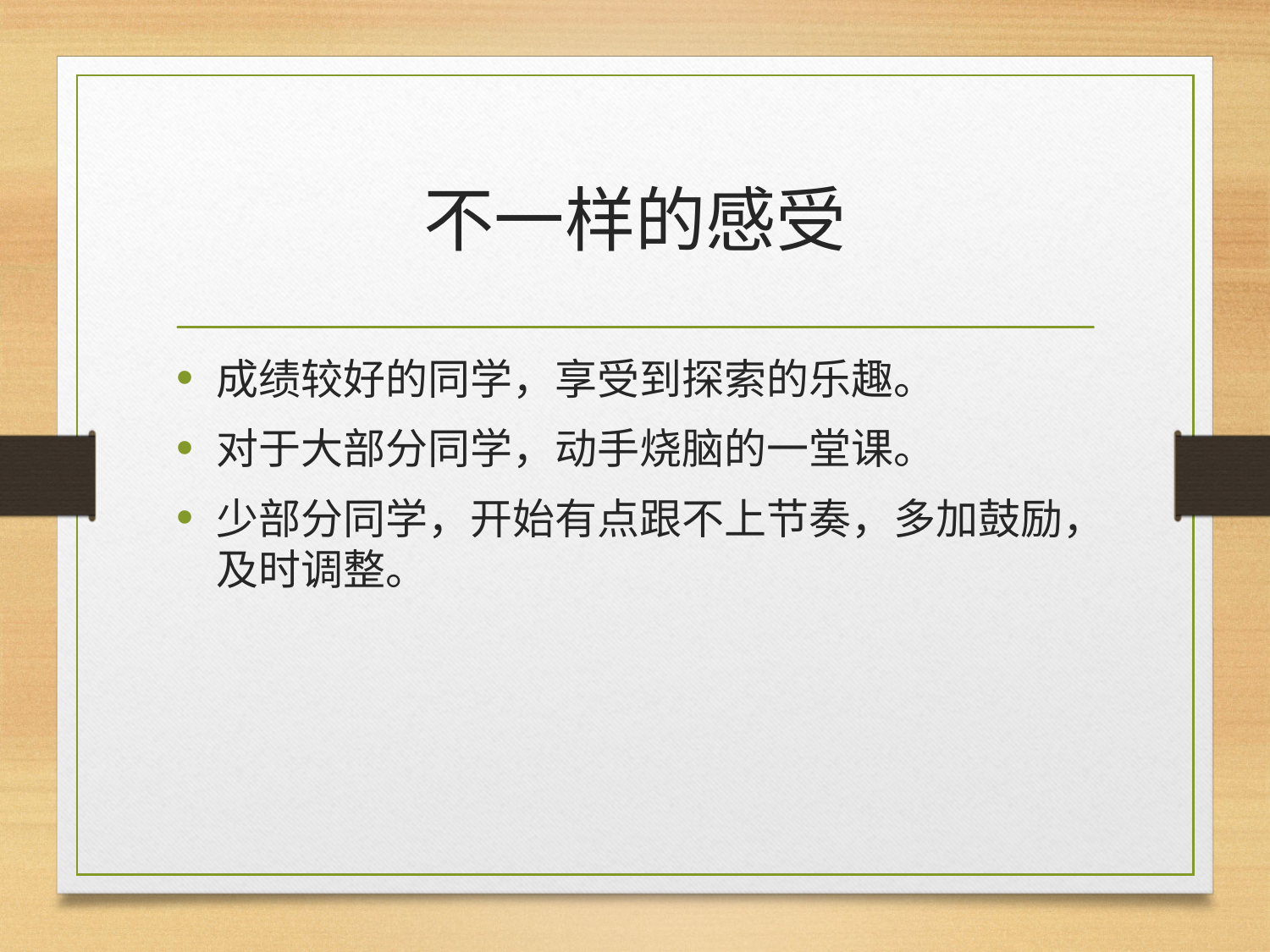

# 不一样的感受
成绩较好的同学，享受到探索的乐趣。
对于大部分同学，动手烧脑的一堂课。
少部分同学，开始有点跟不上节奏，多加鼓励，及时调整。